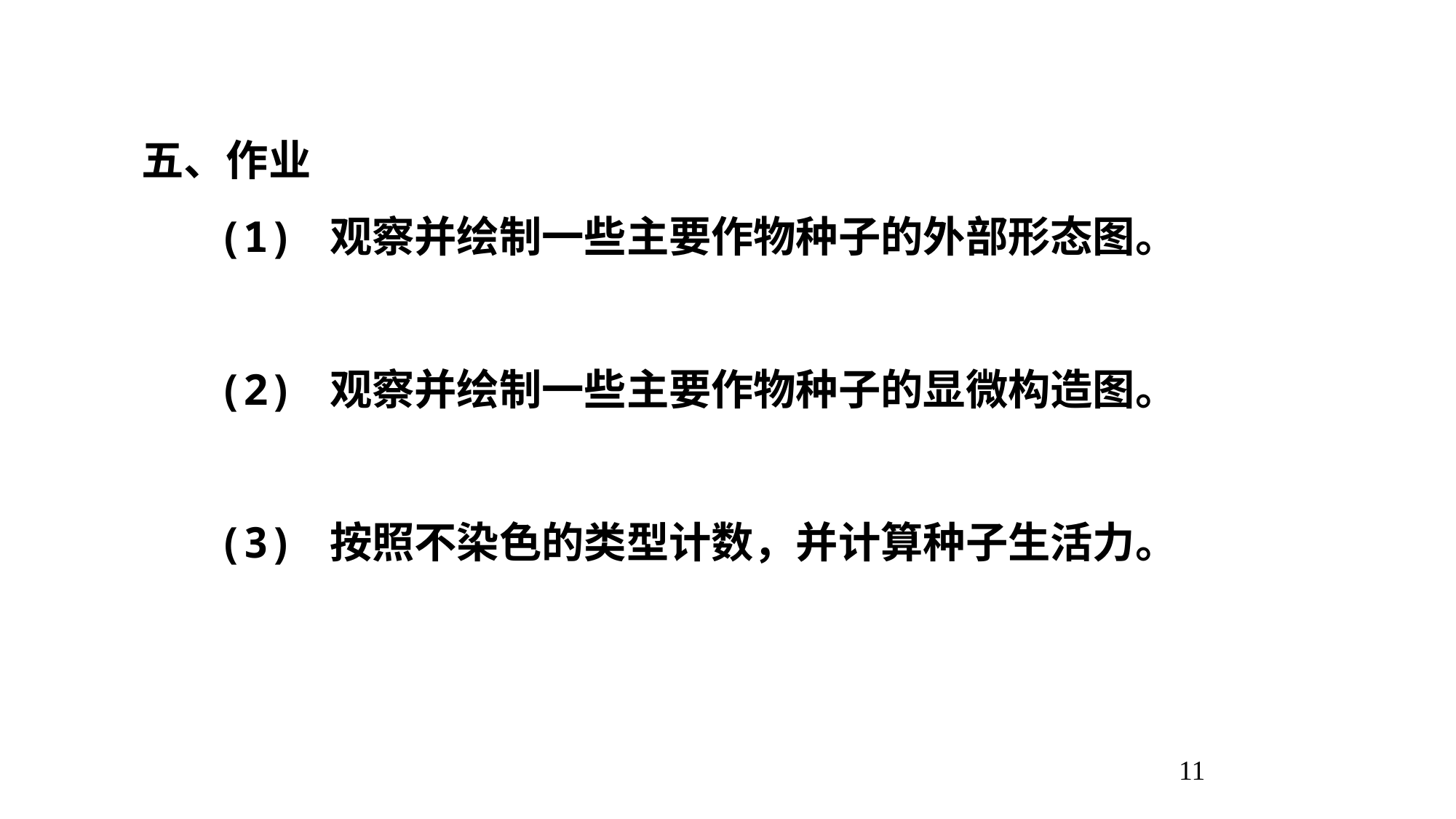

五、作业
   (1) 观察并绘制一些主要作物种子的外部形态图。

   (2) 观察并绘制一些主要作物种子的显微构造图。

   (3) 按照不染色的类型计数，并计算种子生活力。
11